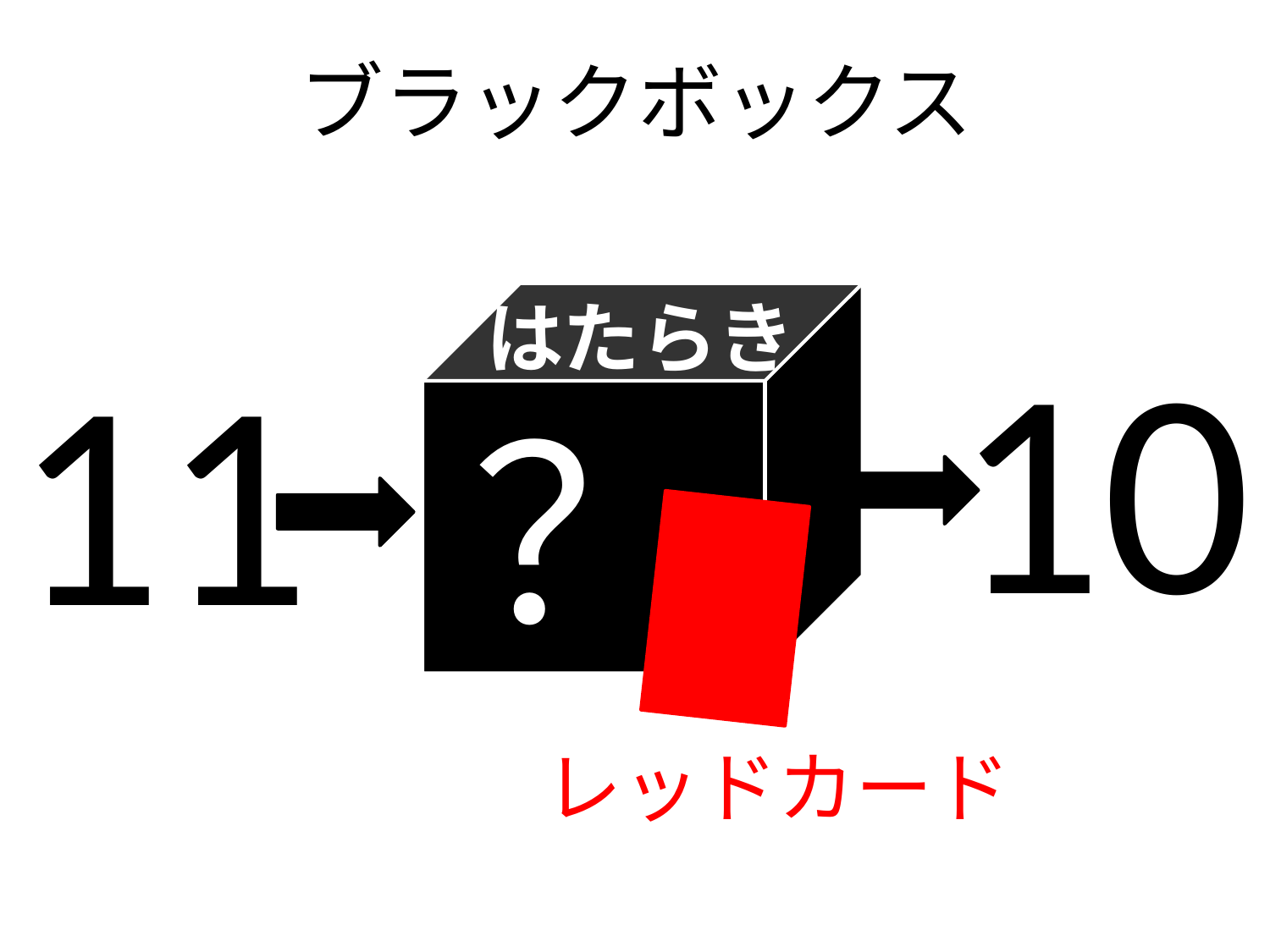

# ブラックボックス
？
はたらき
10
11

レッドカード